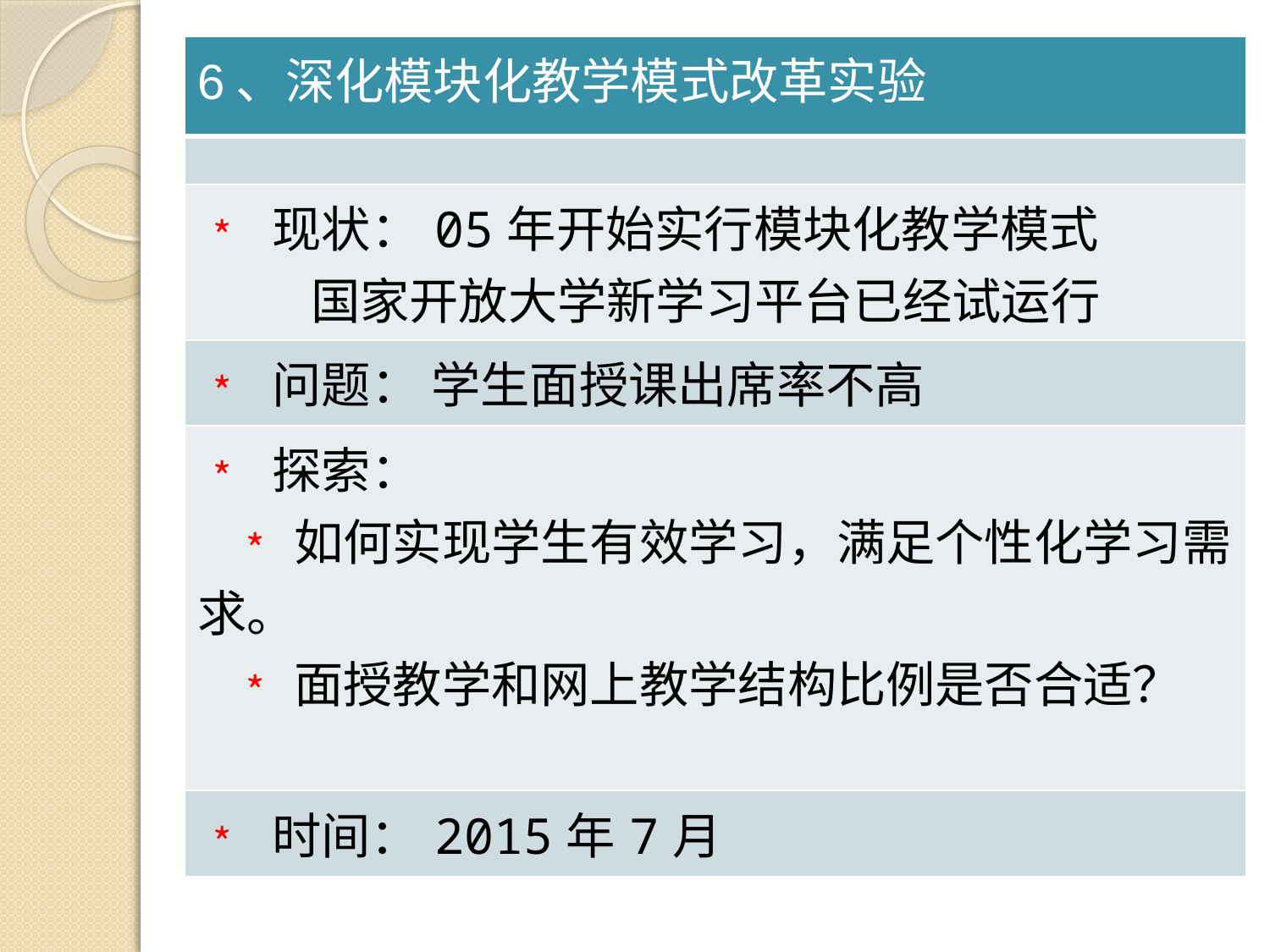

| 6、深化模块化教学模式改革实验 |
| --- |
|  |
| ﹡ 现状：05年开始实行模块化教学模式 国家开放大学新学习平台已经试运行 |
| ﹡ 问题： 学生面授课出席率不高 |
| ﹡ 探索： ﹡如何实现学生有效学习，满足个性化学习需求。 ﹡面授教学和网上教学结构比例是否合适？ |
| ﹡ 时间：2015年7月 |
#